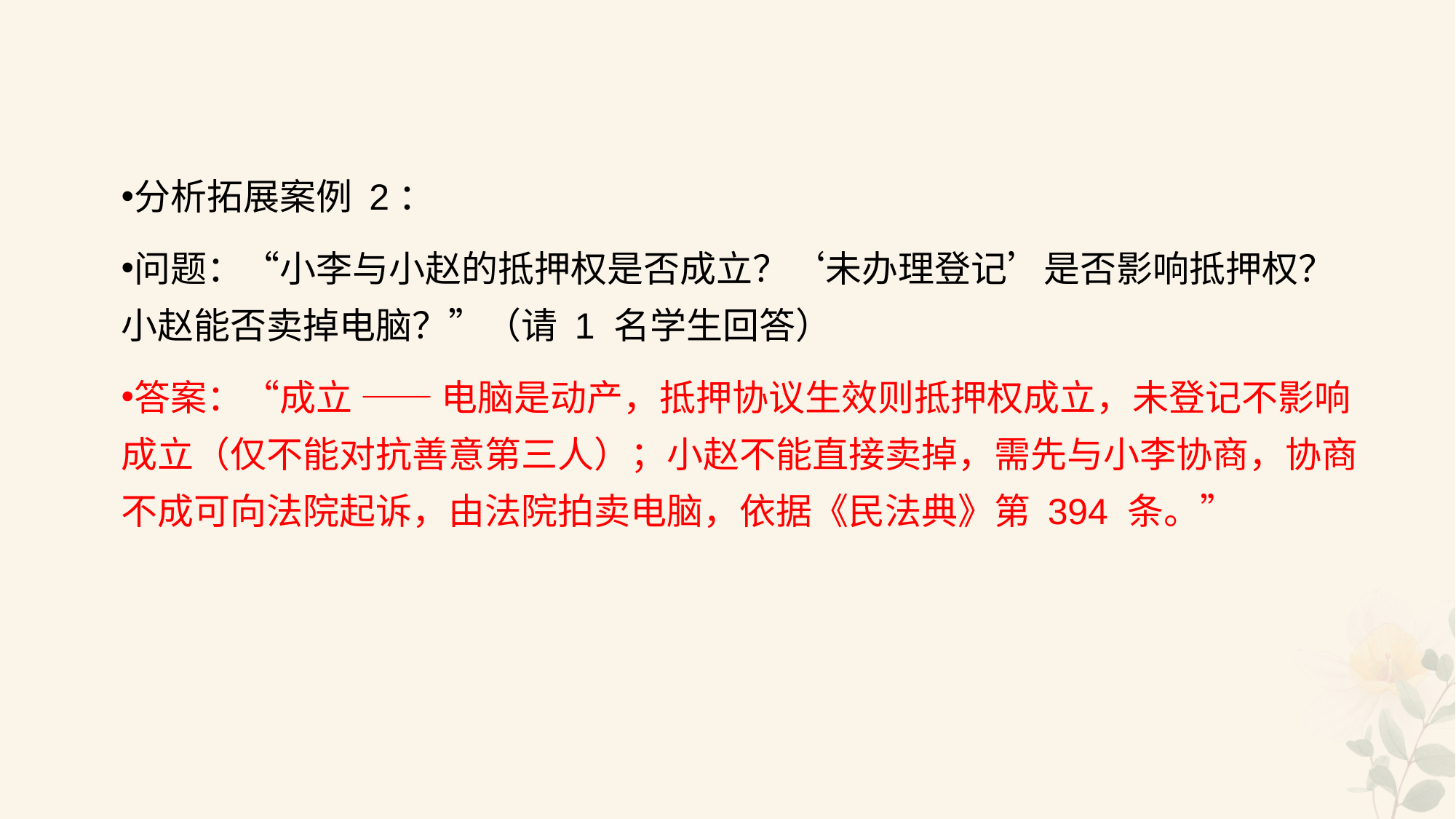

#
分析拓展案例 2：
问题：“小李与小赵的抵押权是否成立？‘未办理登记’是否影响抵押权？小赵能否卖掉电脑？”（请 1 名学生回答）
答案：“成立 —— 电脑是动产，抵押协议生效则抵押权成立，未登记不影响成立（仅不能对抗善意第三人）；小赵不能直接卖掉，需先与小李协商，协商不成可向法院起诉，由法院拍卖电脑，依据《民法典》第 394 条。”